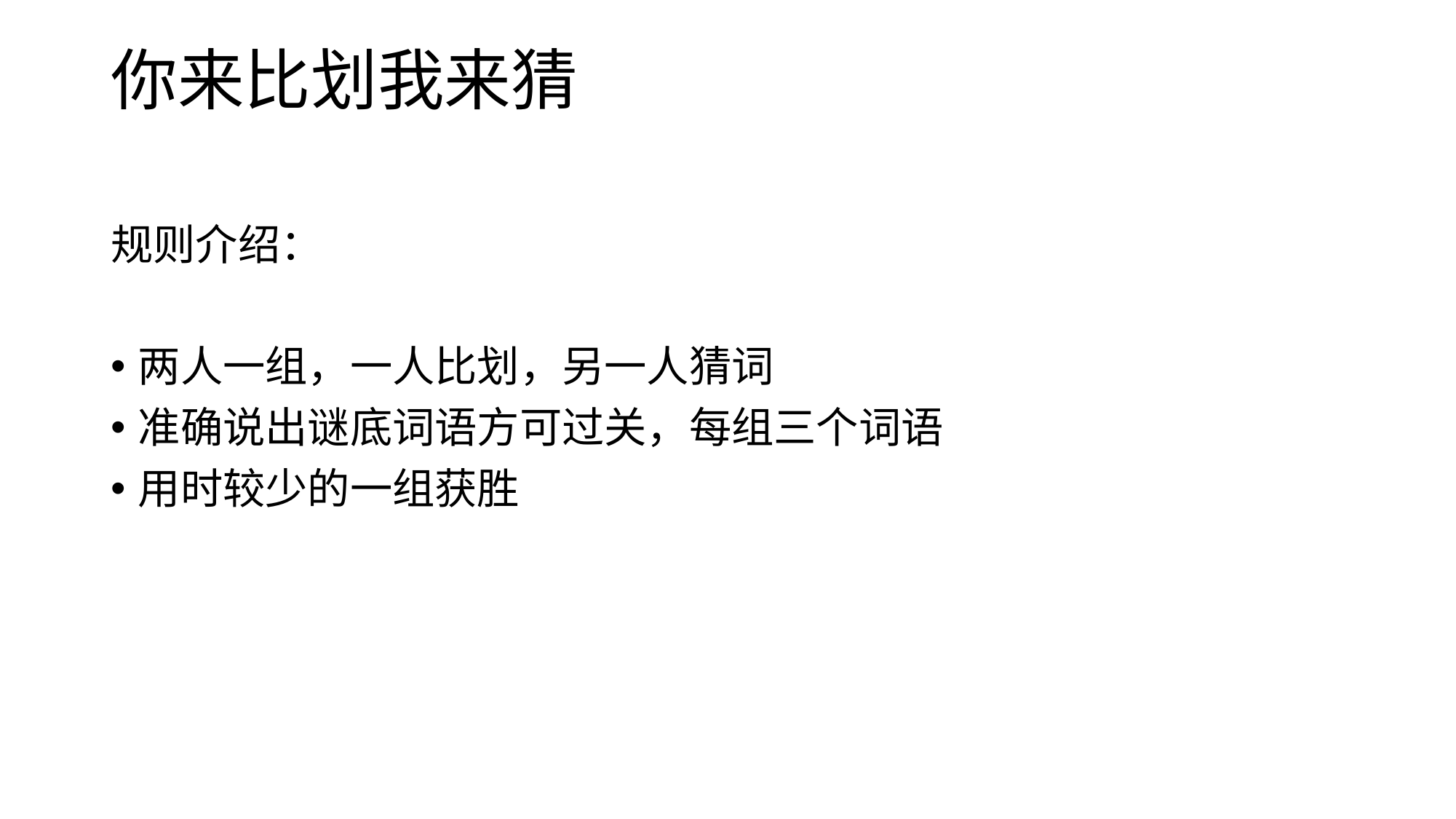

# 你来比划我来猜
规则介绍：

两人一组，一人比划，另一人猜词
准确说出谜底词语方可过关，每组三个词语
用时较少的一组获胜